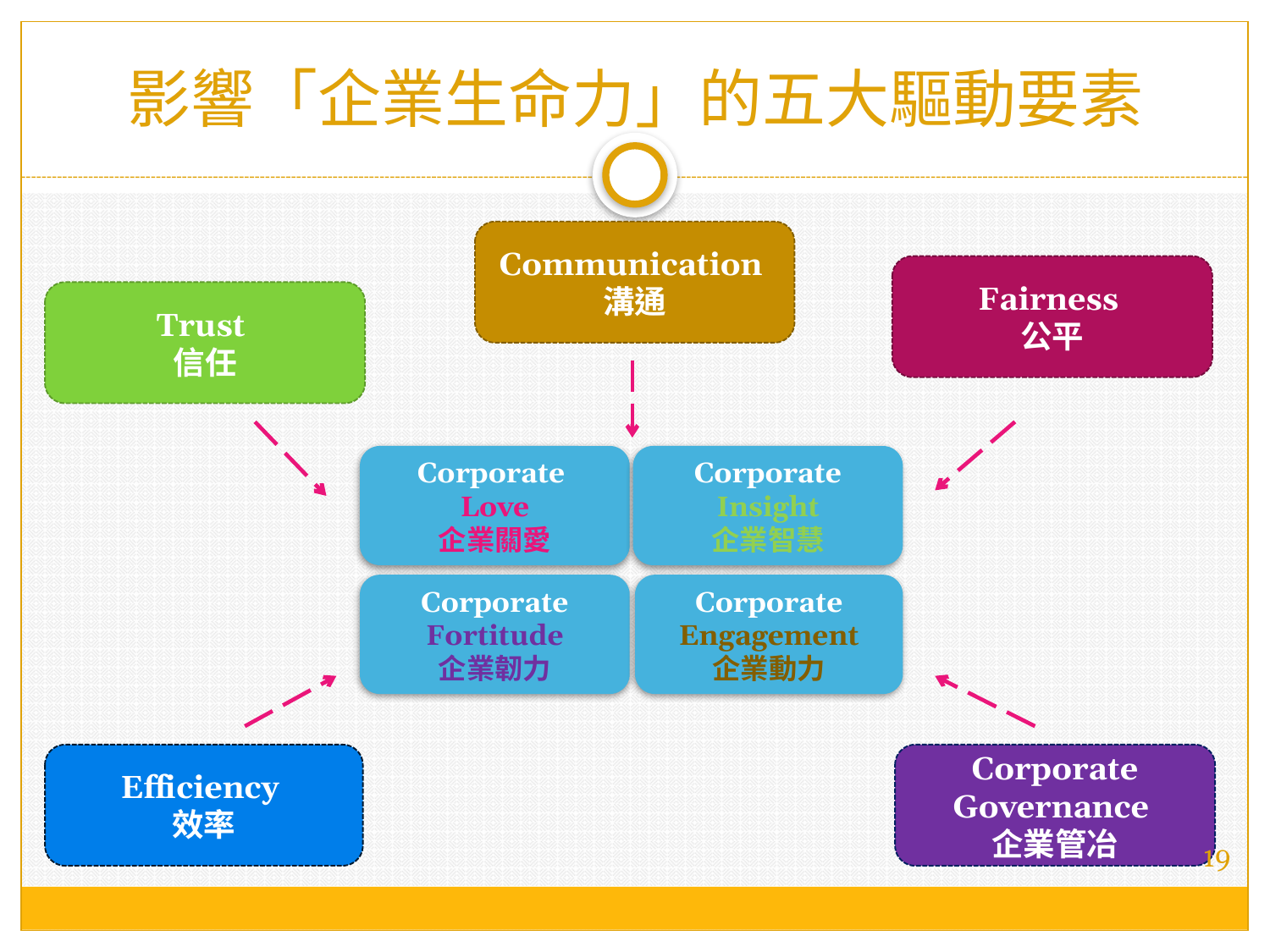

# 影響「企業生命力」的五大驅動要素
Communication
溝通
Fairness
公平
Trust
信任
Corporate
Love
企業關愛
Corporate Insight
企業智慧
Corporate Fortitude
企業韌力
Corporate Engagement
企業動力
Efficiency
效率
Corporate Governance
企業管冶
19